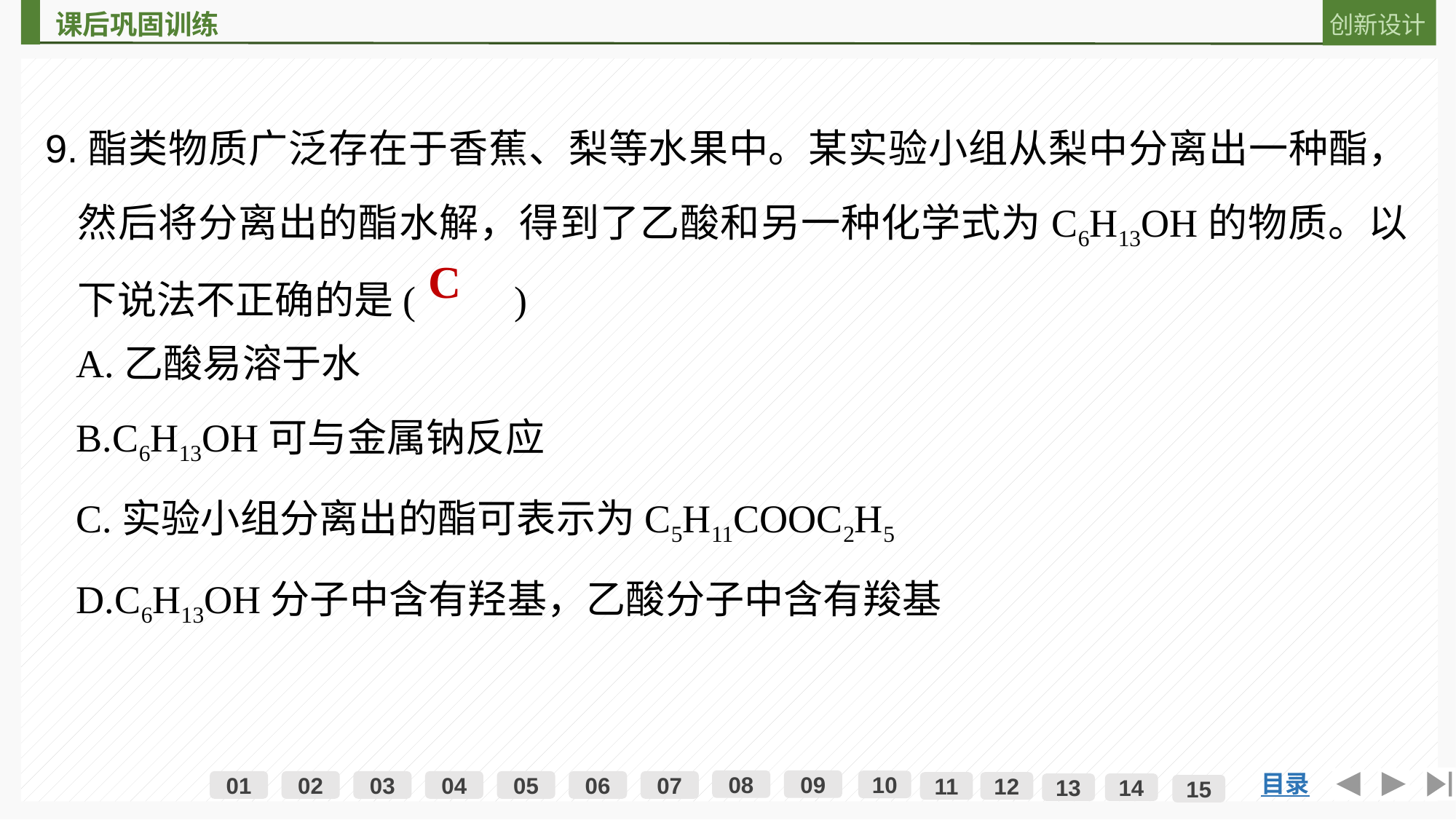

9.酯类物质广泛存在于香蕉、梨等水果中。某实验小组从梨中分离出一种酯，然后将分离出的酯水解，得到了乙酸和另一种化学式为C6H13OH的物质。以下说法不正确的是(　　)
C
A.乙酸易溶于水
B.C6H13OH可与金属钠反应
C.实验小组分离出的酯可表示为C5H11COOC2H5
D.C6H13OH分子中含有羟基，乙酸分子中含有羧基